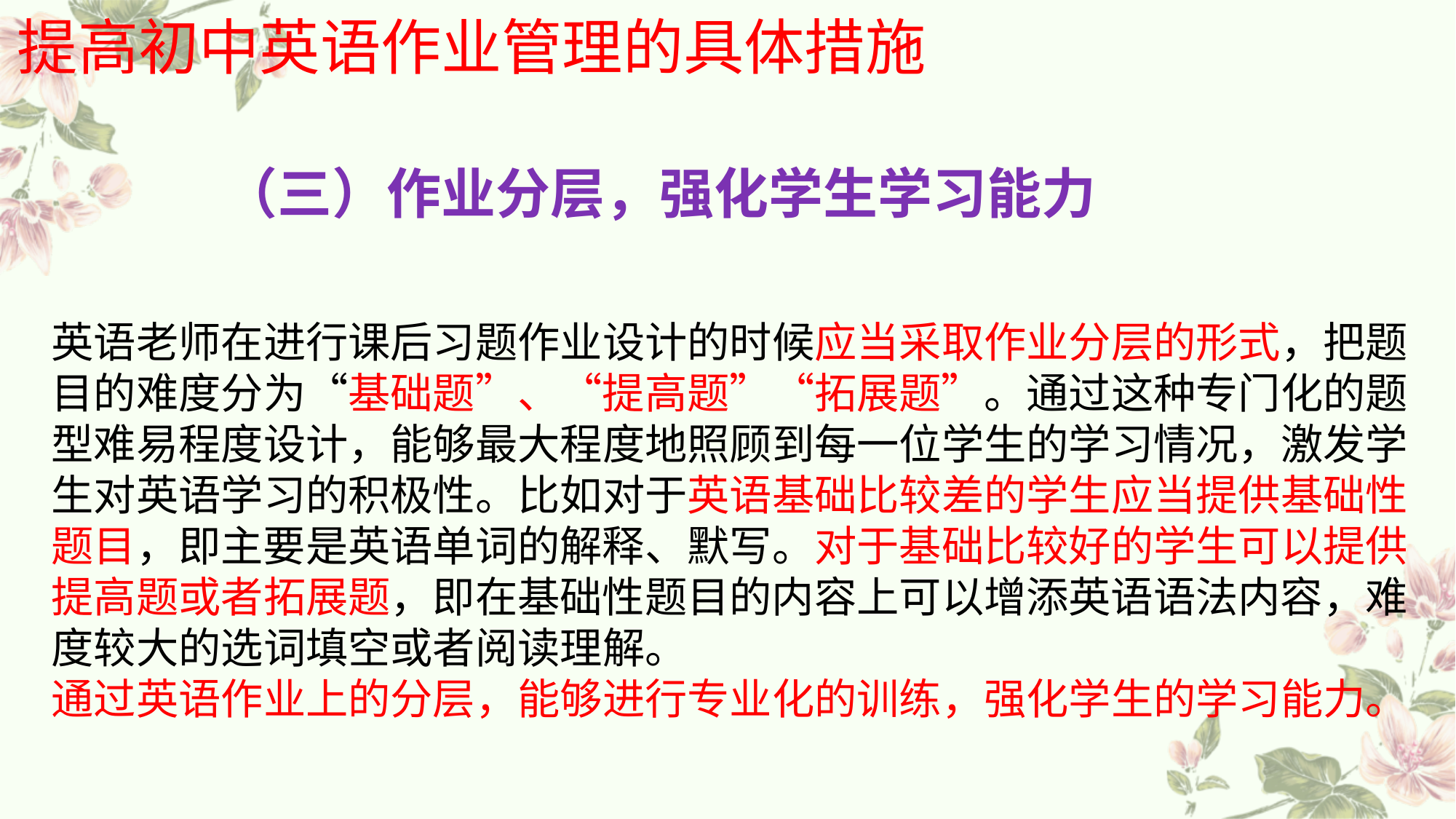

提高初中英语作业管理的具体措施
（三）作业分层，强化学生学习能力
英语老师在进行课后习题作业设计的时候应当采取作业分层的形式，把题目的难度分为“基础题”、“提高题”“拓展题”。通过这种专门化的题型难易程度设计，能够最大程度地照顾到每一位学生的学习情况，激发学生对英语学习的积极性。比如对于英语基础比较差的学生应当提供基础性题目，即主要是英语单词的解释、默写。对于基础比较好的学生可以提供提高题或者拓展题，即在基础性题目的内容上可以增添英语语法内容，难度较大的选词填空或者阅读理解。
通过英语作业上的分层，能够进行专业化的训练，强化学生的学习能力。